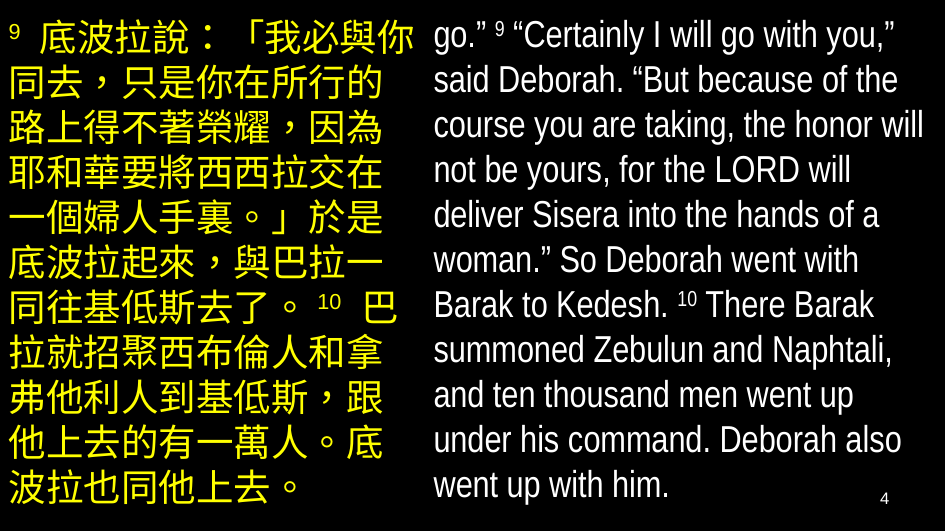

go.” 9 “Certainly I will go with you,” said Deborah. “But because of the course you are taking, the honor will not be yours, for the Lord will deliver Sisera into the hands of a woman.” So Deborah went with Barak to Kedesh. 10 There Barak summoned Zebulun and Naphtali, and ten thousand men went up under his command. Deborah also went up with him.
9 底波拉說：「我必與你同去，只是你在所行的路上得不著榮耀，因為耶和華要將西西拉交在一個婦人手裏。」於是底波拉起來，與巴拉一同往基低斯去了。10 巴拉就招聚西布倫人和拿弗他利人到基低斯，跟他上去的有一萬人。底波拉也同他上去。
4